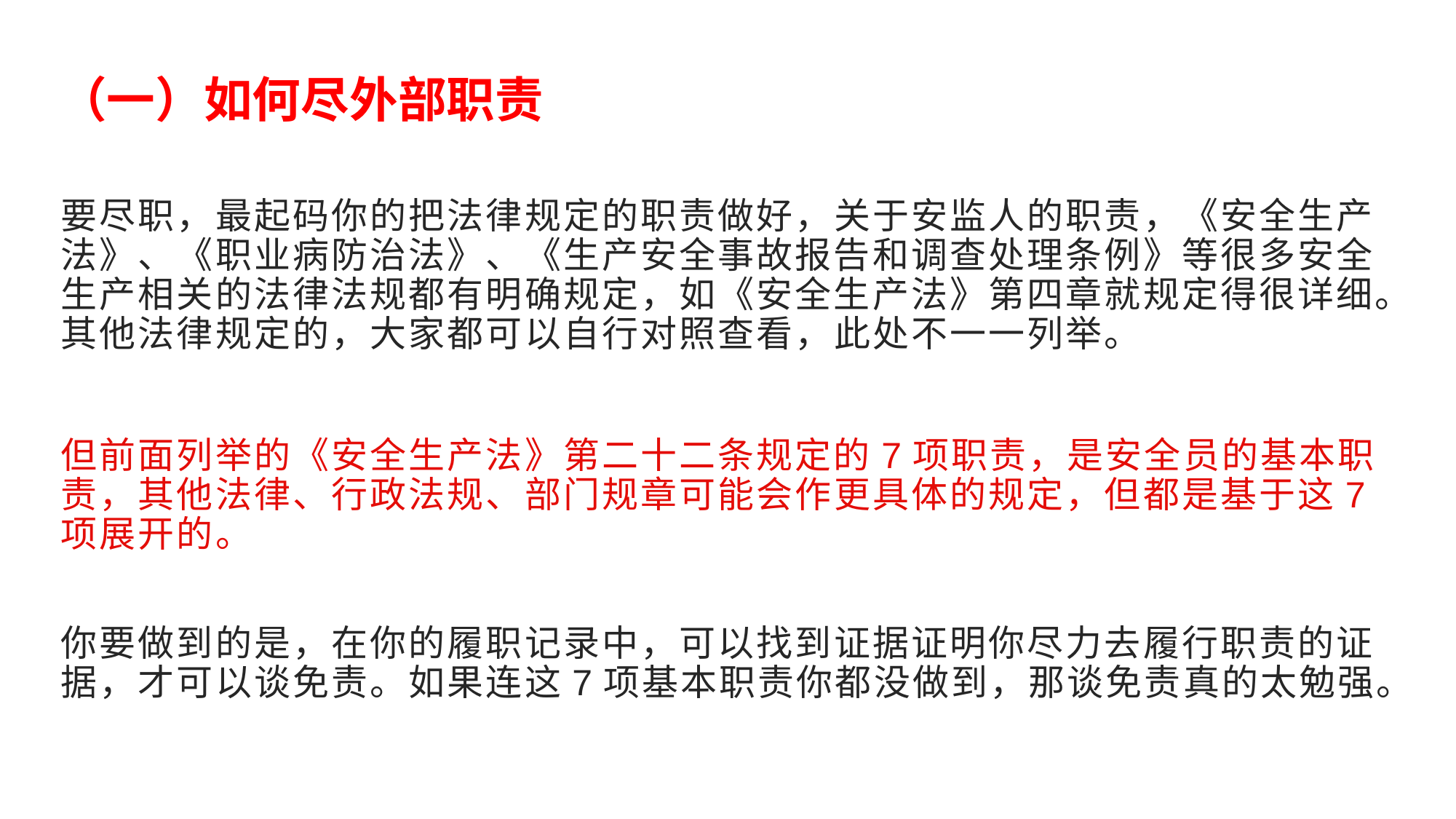

（一）如何尽外部职责
要尽职，最起码你的把法律规定的职责做好，关于安监人的职责，《安全生产法》、《职业病防治法》、《生产安全事故报告和调查处理条例》等很多安全生产相关的法律法规都有明确规定，如《安全生产法》第四章就规定得很详细。其他法律规定的，大家都可以自行对照查看，此处不一一列举。

但前面列举的《安全生产法》第二十二条规定的7项职责，是安全员的基本职责，其他法律、行政法规、部门规章可能会作更具体的规定，但都是基于这7项展开的。

你要做到的是，在你的履职记录中，可以找到证据证明你尽力去履行职责的证据，才可以谈免责。如果连这7项基本职责你都没做到，那谈免责真的太勉强。